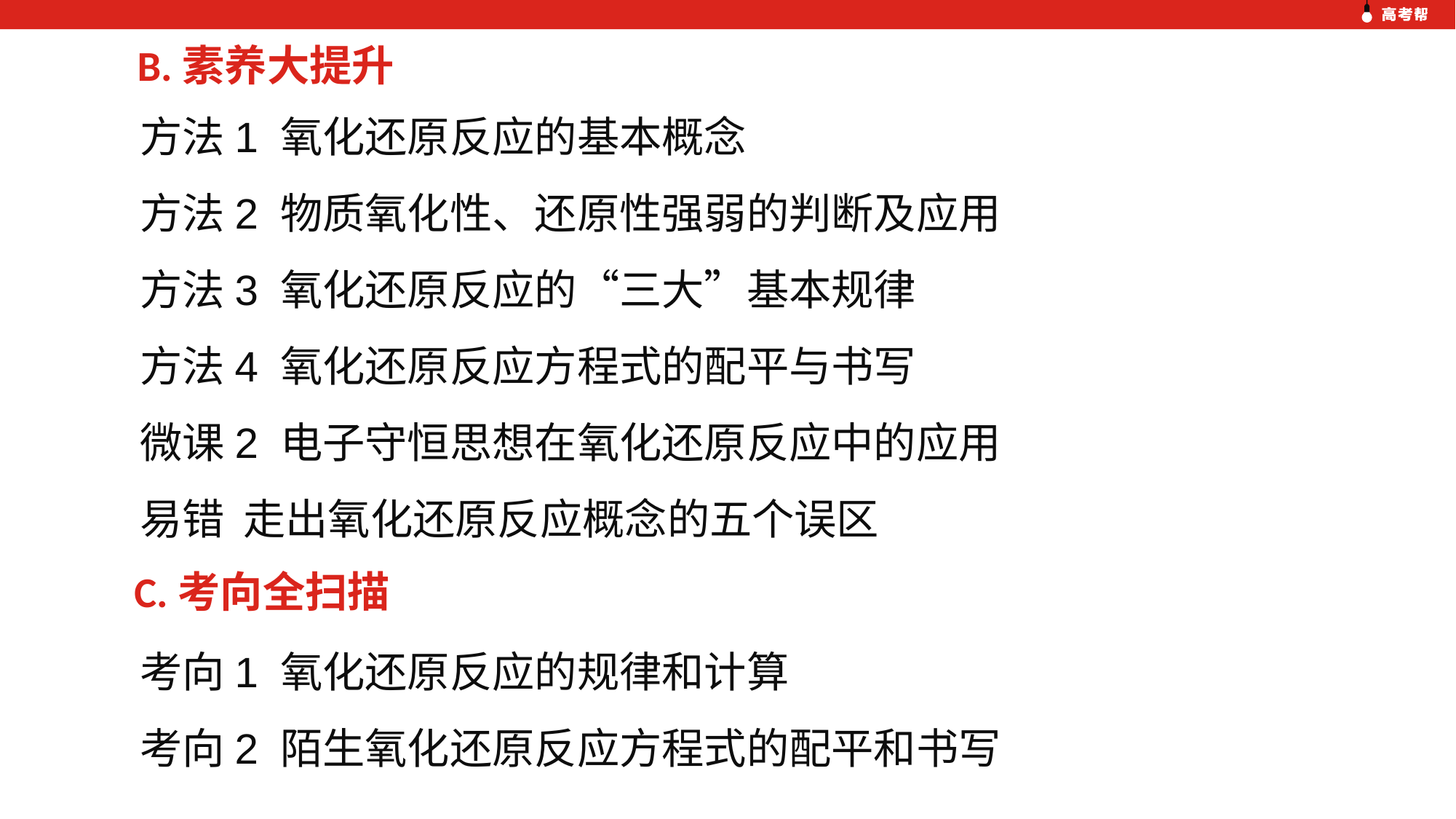

B.素养大提升

方法1 氧化还原反应的基本概念
方法2 物质氧化性、还原性强弱的判断及应用
方法3 氧化还原反应的“三大”基本规律
方法4 氧化还原反应方程式的配平与书写
微课2 电子守恒思想在氧化还原反应中的应用
易错  走出氧化还原反应概念的五个误区

C.考向全扫描
考向1 氧化还原反应的规律和计算
考向2 陌生氧化还原反应方程式的配平和书写